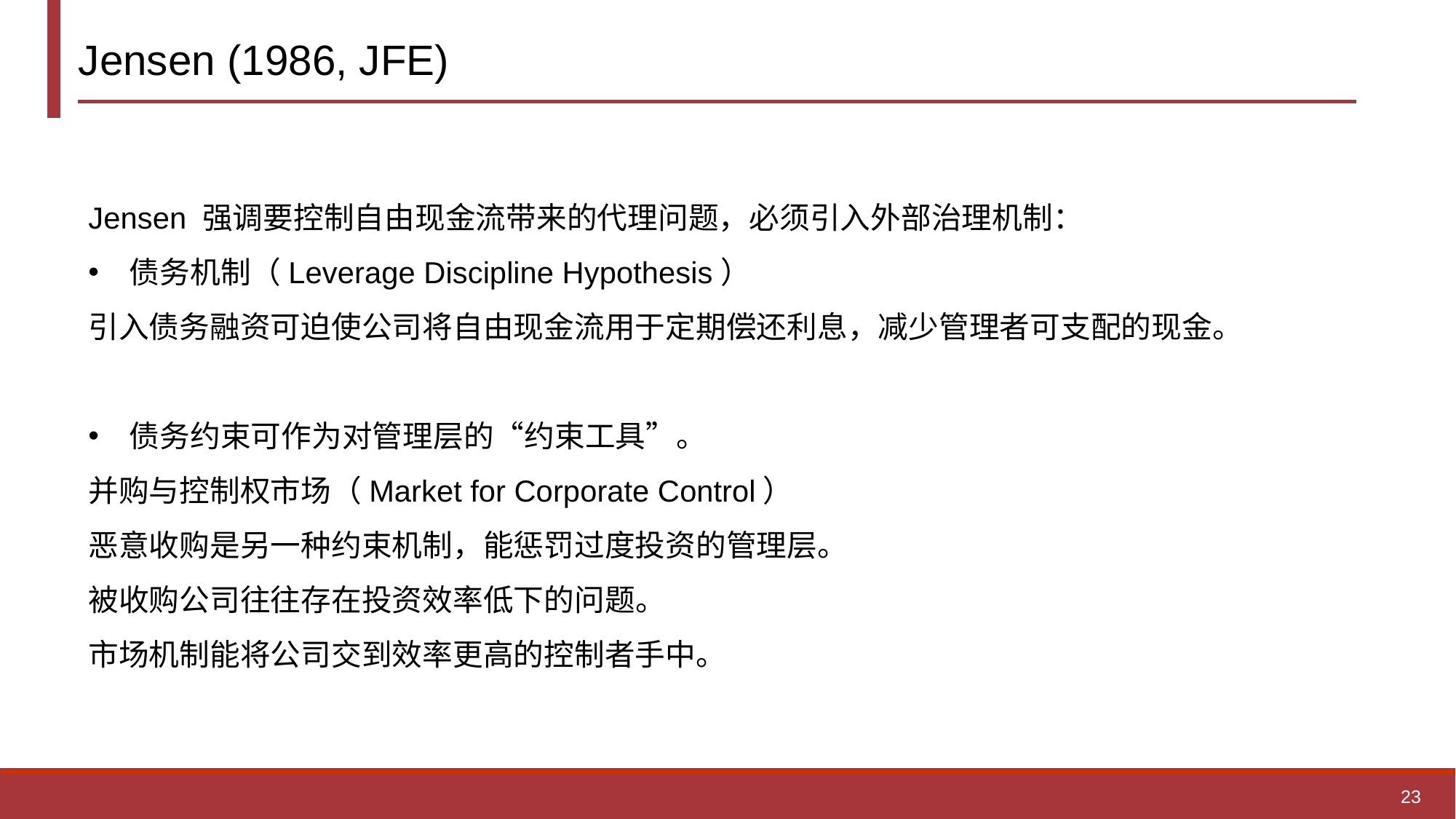

# Jensen (1986, JFE)
Jensen 强调要控制自由现金流带来的代理问题，必须引入外部治理机制：
债务机制（Leverage Discipline Hypothesis）
引入债务融资可迫使公司将自由现金流用于定期偿还利息，减少管理者可支配的现金。

债务约束可作为对管理层的“约束工具”。
并购与控制权市场（Market for Corporate Control）
恶意收购是另一种约束机制，能惩罚过度投资的管理层。
被收购公司往往存在投资效率低下的问题。
市场机制能将公司交到效率更高的控制者手中。
23